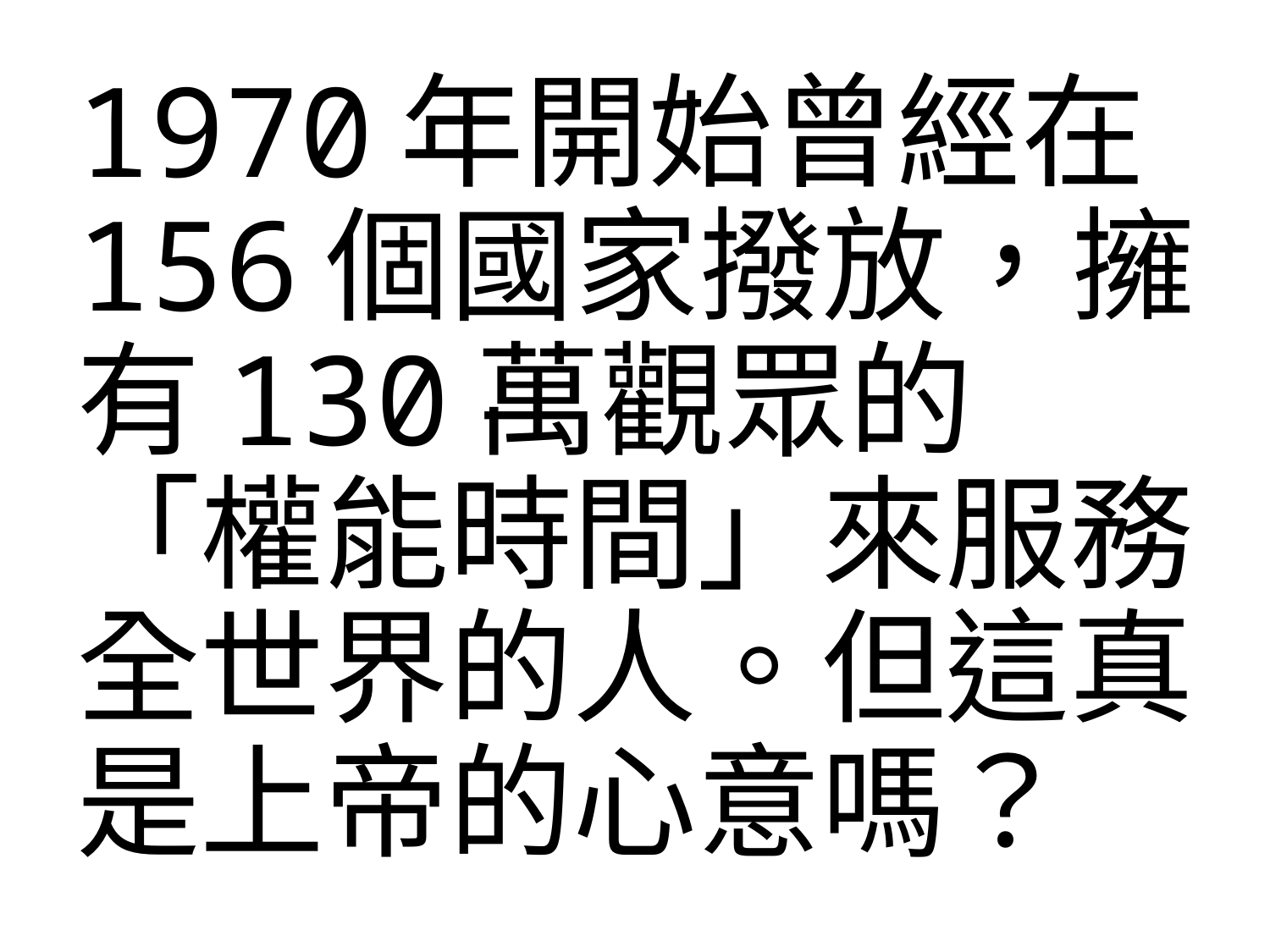

1970年開始曾經在156個國家撥放，擁有130萬觀眾的「權能時間」來服務全世界的人。但這真是上帝的心意嗎？